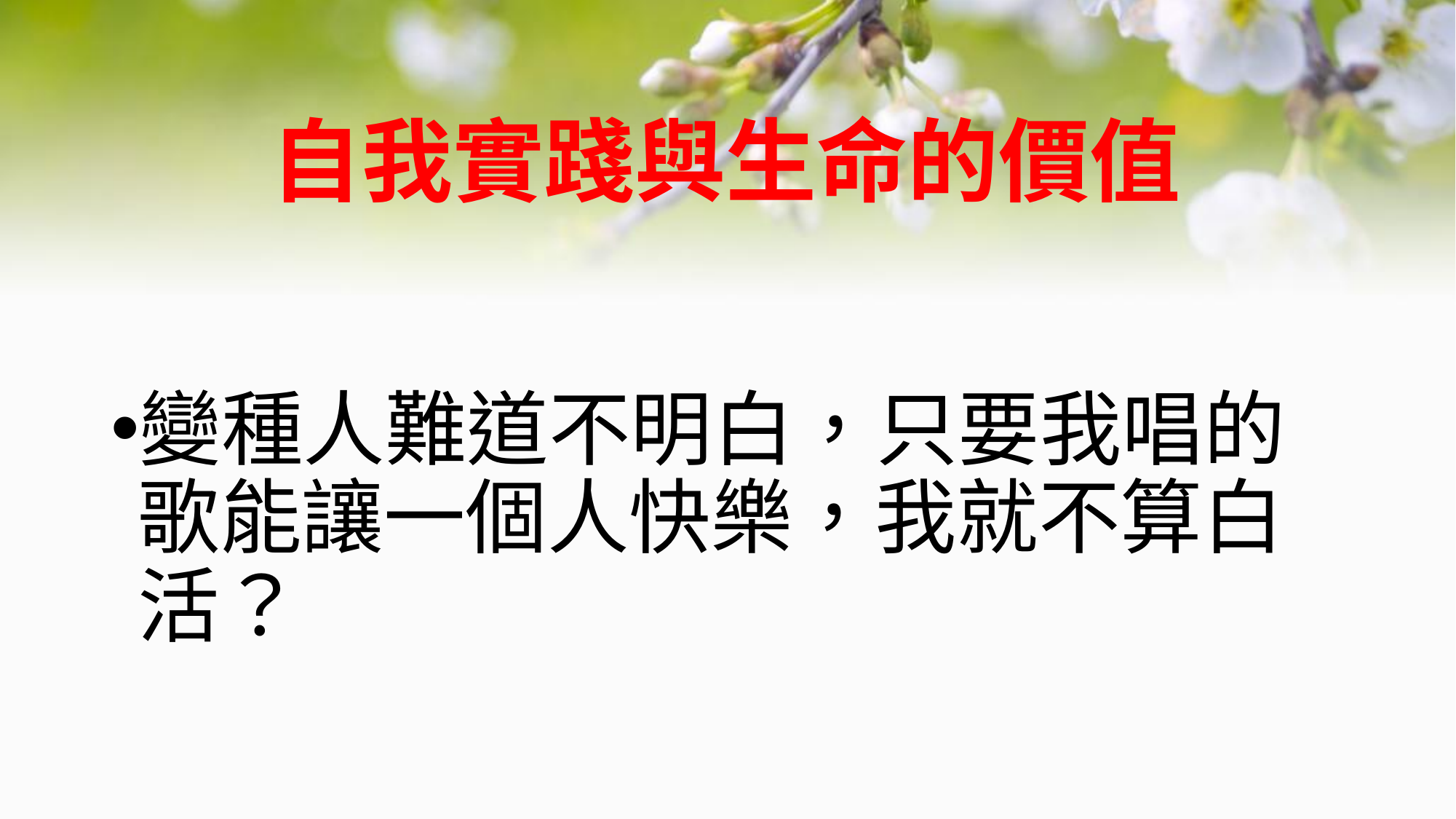

# 自我實踐與生命的價值

變種人難道不明白，只要我唱的歌能讓一個人快樂，我就不算白活？